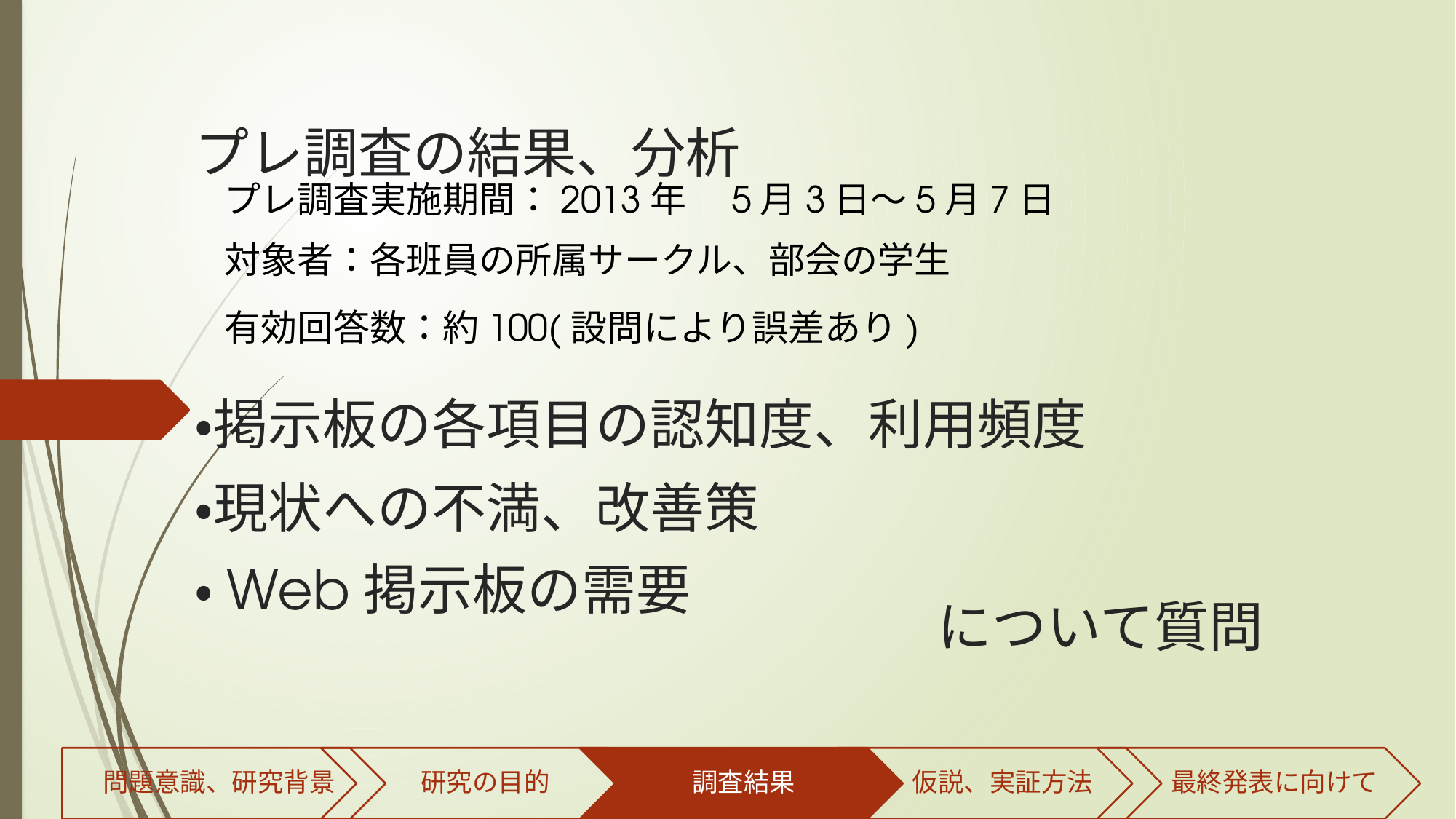

プレ調査の結果、分析
プレ調査実施期間：2013年　5月3日～5月7日
対象者：各班員の所属サークル、部会の学生
有効回答数：約100(設問により誤差あり)
・掲示板の各項目の認知度、利用頻度
・現状への不満、改善策
・Web掲示板の需要
について質問
問題意識、研究背景
研究の目的
調査結果
仮説、実証方法
　最終発表に向けて